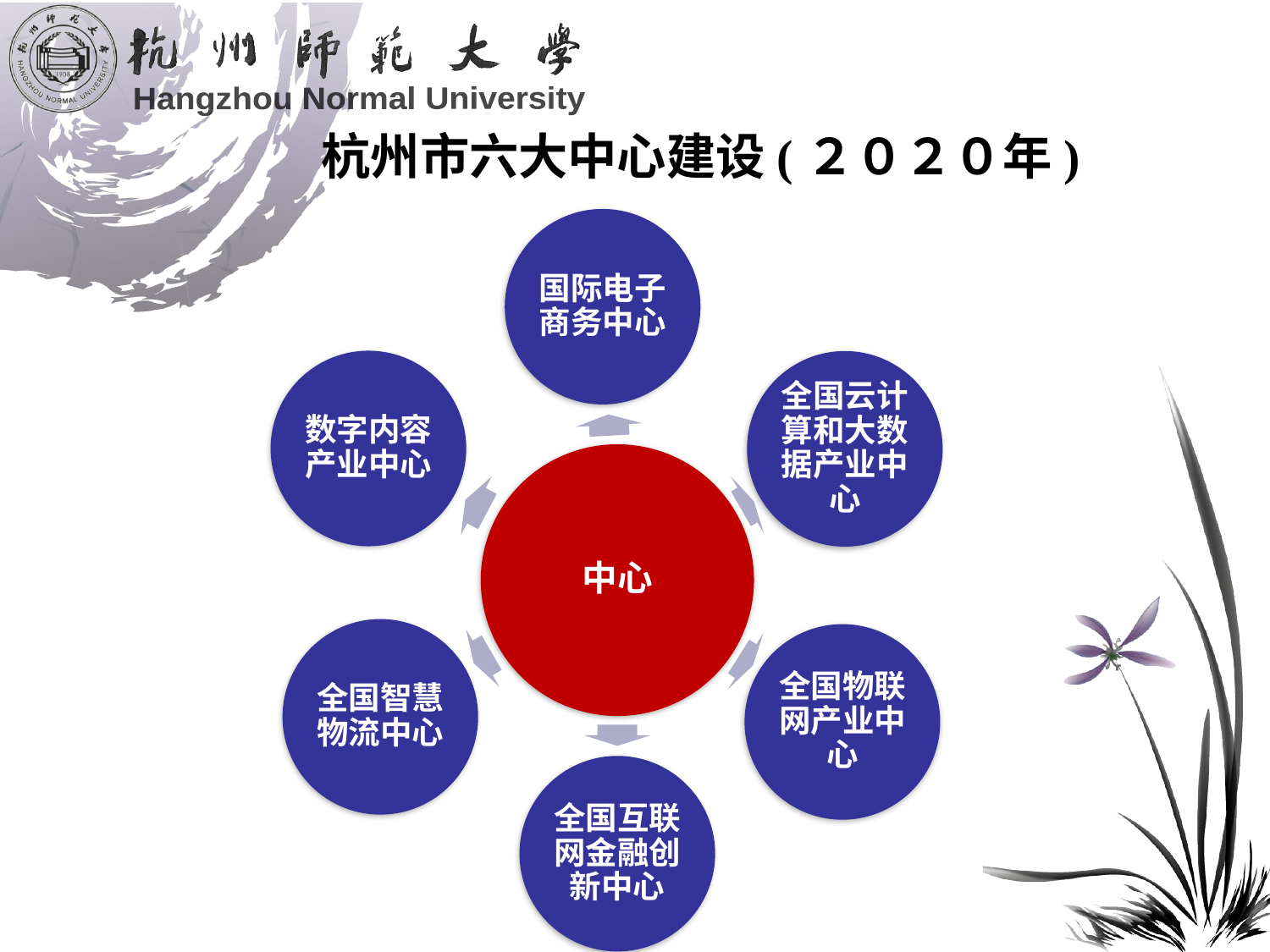

# 杭州市六大中心建设(２０２０年)
中心

国际电子商务中心

全国云计算和大数据产业中心

全国物联网产业中心

全国互联网金融创新中心

全国智慧物流中心

数字内容产业中心